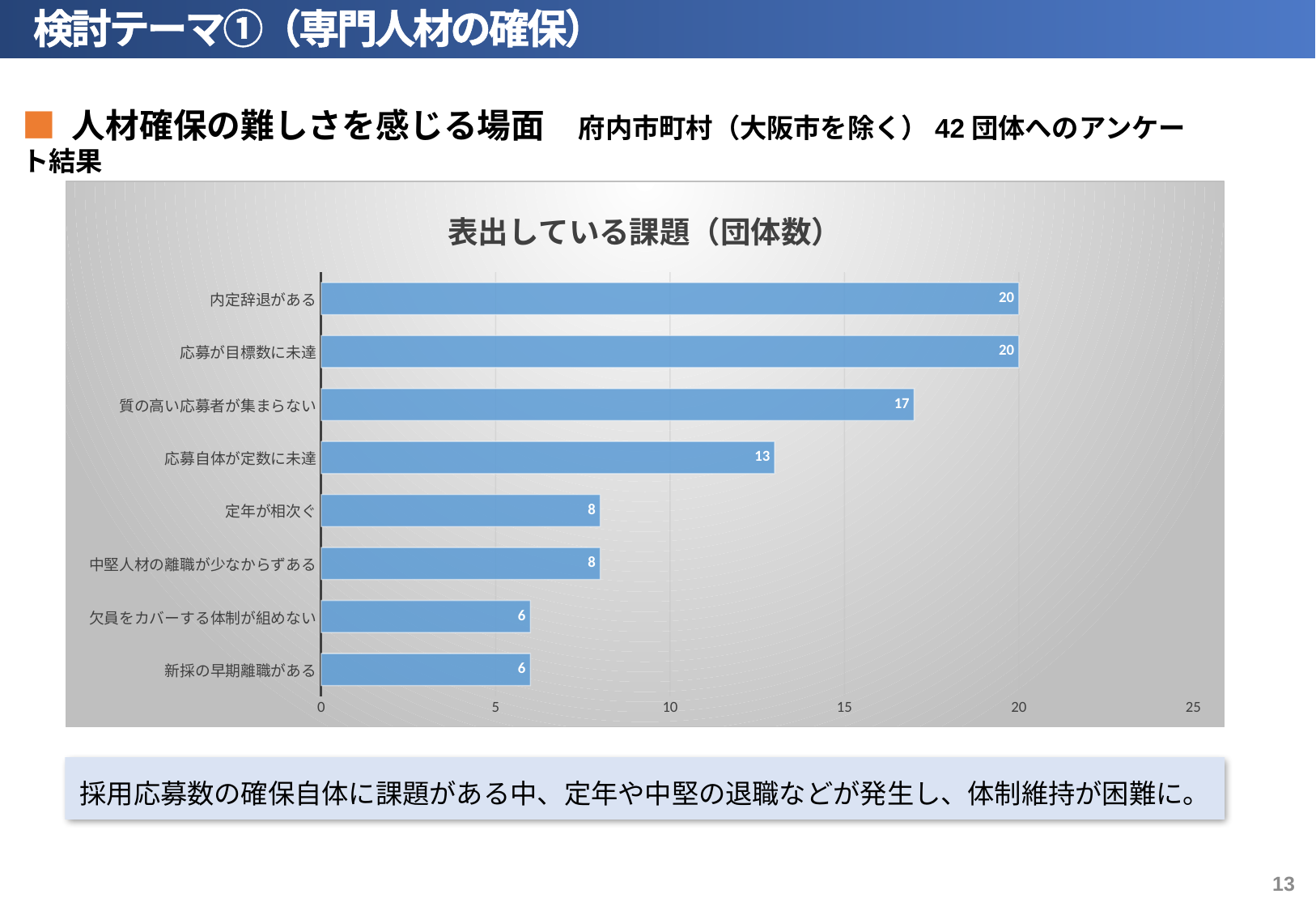

検討テーマ①（専門人材の確保）

■ 人材確保の難しさを感じる場面　府内市町村（大阪市を除く）42団体へのアンケート結果

### Chart: 表出している課題（団体数）

| Category |  |
|---|---|
| 新採の早期離職がある | 6.0 |
| 欠員をカバーする体制が組めない | 6.0 |
| 中堅人材の離職が少なからずある | 8.0 |
| 定年が相次ぐ | 8.0 |
| 応募自体が定数に未達 | 13.0 |
| 質の高い応募者が集まらない | 17.0 |
| 応募が目標数に未達 | 20.0 |
| 内定辞退がある | 20.0 |
採用応募数の確保自体に課題がある中、定年や中堅の退職などが発生し、体制維持が困難に。
13